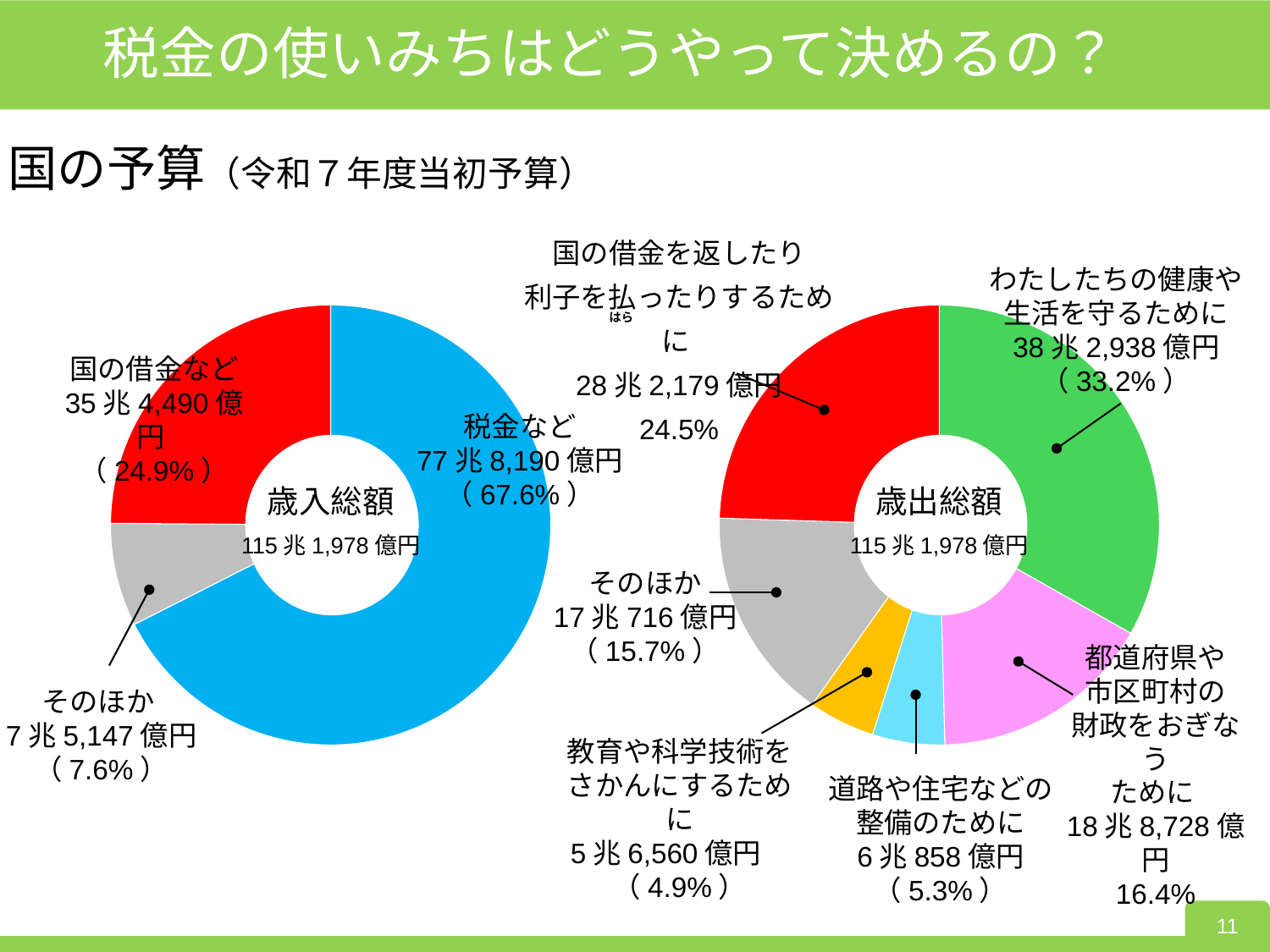

税金の使いみちはどうやって決めるの？
国の予算（令和７年度当初予算）
国の借金を返したり
利子を払ったりするために
28兆2,179億円
24.5%
わたしたちの健康や
生活を守るために
38兆2,938億円
（33.2%）

### Chart

| Category |  |
|---|---|

### Chart

| Category |  |
|---|---|
はら
国の借金など
35兆4,490億円
（24.9%）
税金など
77兆8,190億円
（67.6%）

歳入総額
115兆1,978億円

歳出総額
115兆1,978億円
そのほか
17兆716億円
（15.7%）
都道府県や
市区町村の
財政をおぎなう
ために
18兆8,728億円
16.4%
そのほか
7兆5,147億円
（7.6%）
教育や科学技術を
さかんにするために
5兆6,560億円
（4.9%）
道路や住宅などの
整備のために
6兆858億円
（5.3%）
11